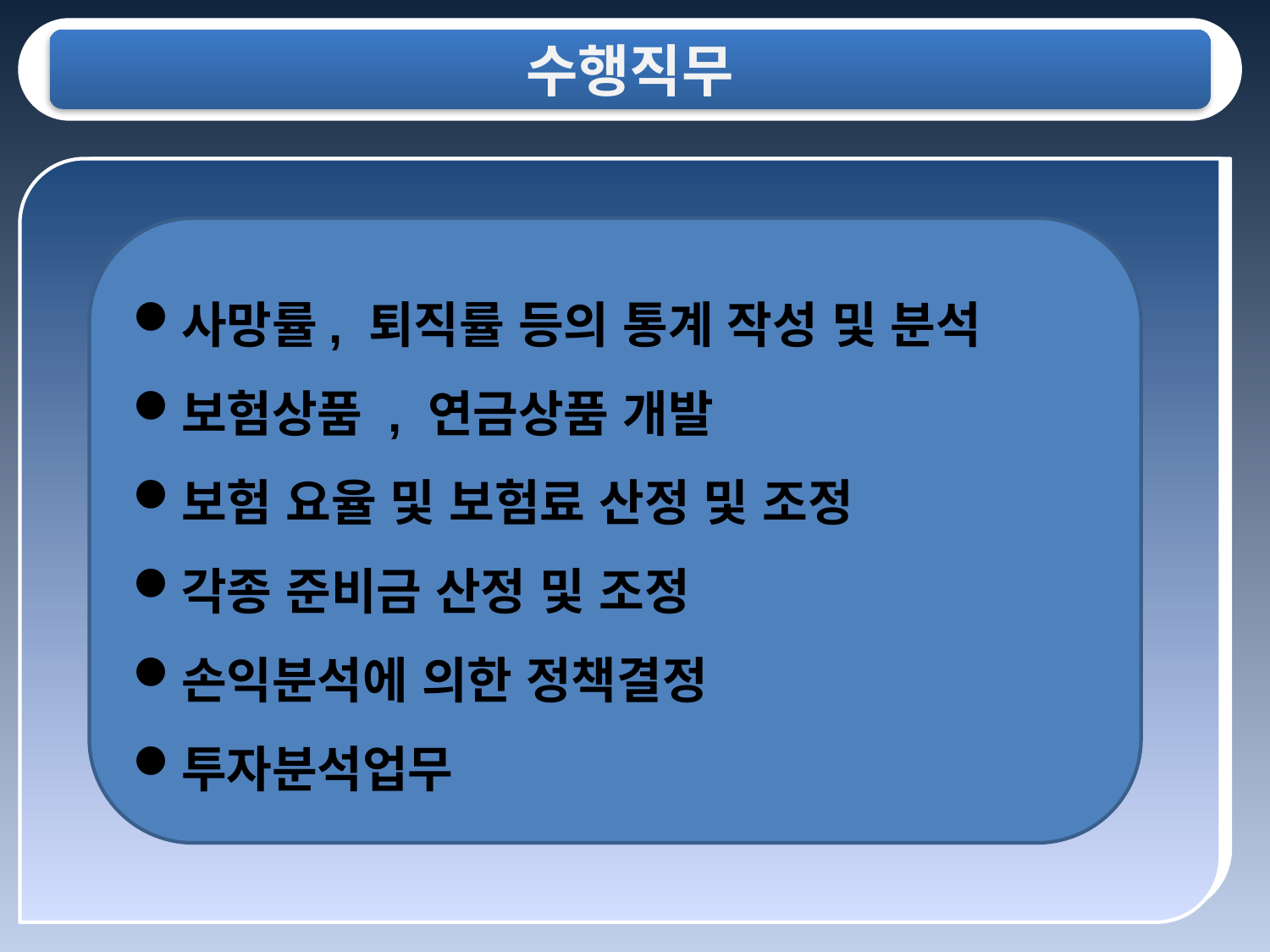

수행직무

사망률, 퇴직률 등의 통계 작성 및 분석
보험상품 , 연금상품 개발
보험 요율 및 보험료 산정 및 조정
각종 준비금 산정 및 조정
손익분석에 의한 정책결정
투자분석업무